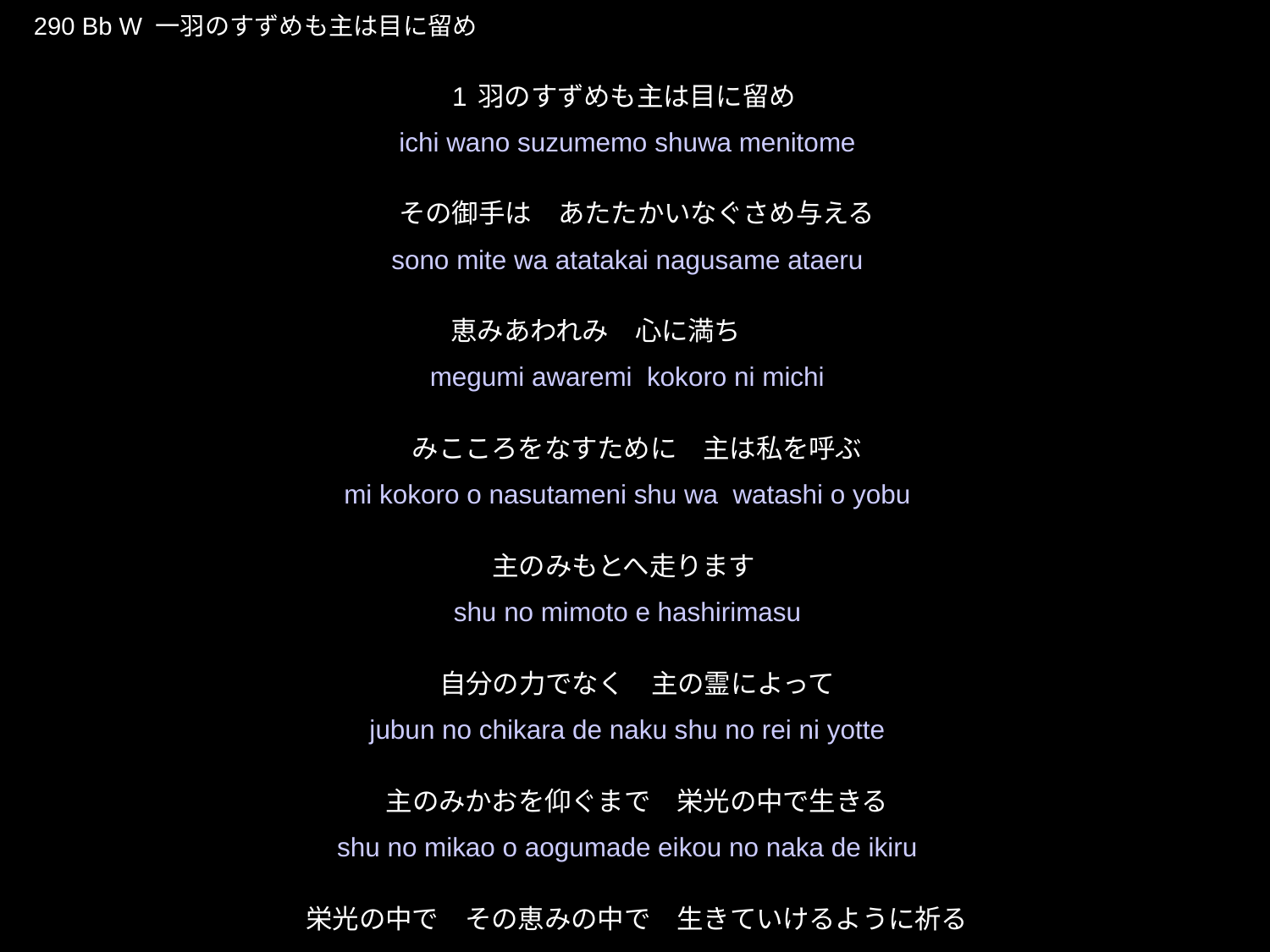

いちわのすずめもしゅはめにとめ
★W
290 Bb W 一羽のすずめも主は目に留め
1羽のすずめも主は目に留め　
その御手は　あたたかいなぐさめ与える
恵みあわれみ　心に満ち　　
みこころをなすために　主は私を呼ぶ
主のみもとへ走ります　
自分の力でなく　主の霊によって
主のみかおを仰ぐまで　栄光の中で生きる
栄光の中で　その恵みの中で　生きていけるように祈る
★３
ichi wano suzumemo shuwa menitome
sono mite wa atatakai nagusame ataeru
megumi awaremi  kokoro ni michi
mi kokoro o nasutameni shu wa  watashi o yobu
shu no mimoto e hashirimasu
jubun no chikara de naku shu no rei ni yotte
shu no mikao o aogumade eikou no naka de ikiru
eiko no nakade sonomegumi no nakade ikite ikeruyouni inoru